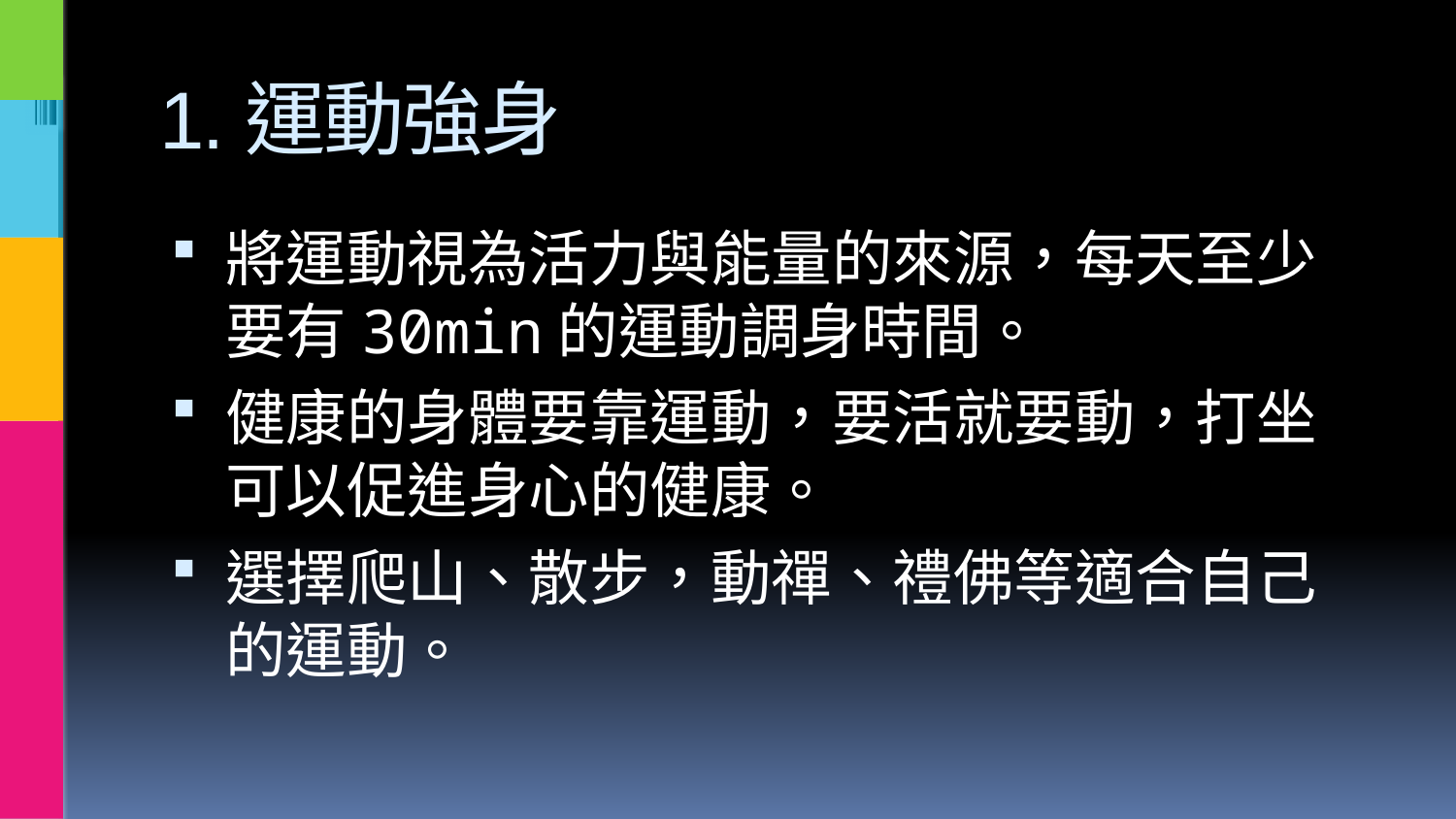

# 1.運動強身
將運動視為活力與能量的來源，每天至少要有30min的運動調身時間。
健康的身體要靠運動，要活就要動，打坐可以促進身心的健康。
選擇爬山、散步，動禪、禮佛等適合自己的運動。